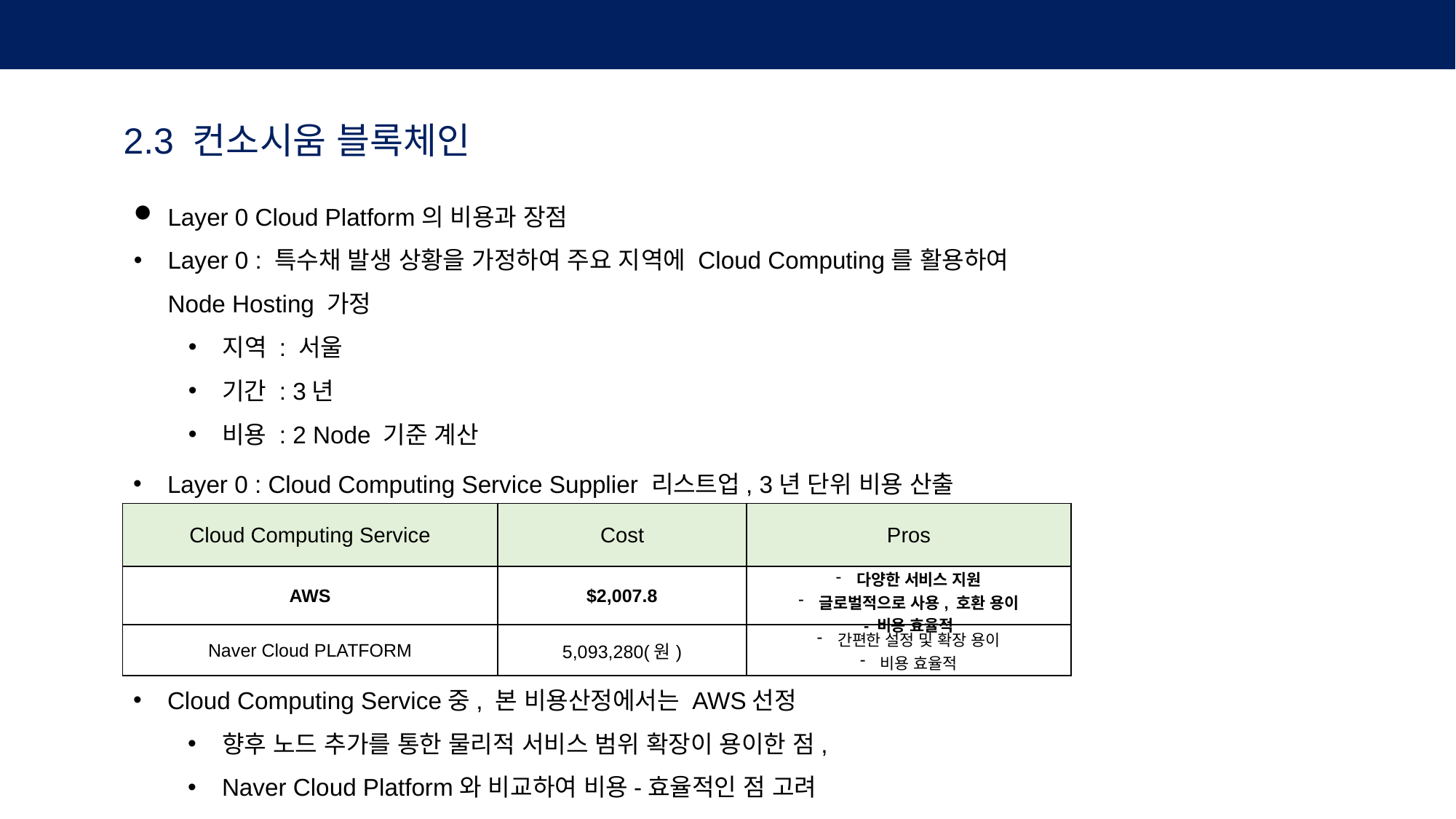

4. 채권토큰화 발행비용 실증분석
2.3 컨소시움 블록체인
Layer 0 Cloud Platform의 비용과 장점
Layer 0 : 특수채 발생 상황을 가정하여 주요 지역에 Cloud Computing를 활용하여
Node Hosting 가정
지역 : 서울
기간 : 3년
비용 : 2 Node 기준 계산

Layer 0 : Cloud Computing Service Supplier 리스트업, 3년 단위 비용 산출
| Cloud Computing Service | Cost | Pros |
| --- | --- | --- |
| AWS | $2,007.8 | 다양한 서비스 지원 글로벌적으로 사용, 호환 용이 - 비용 효율적 |
| Naver Cloud PLATFORM | 5,093,280(원) | 간편한 설정 및 확장 용이 비용 효율적 |
Cloud Computing Service중, 본 비용산정에서는 AWS선정
향후 노드 추가를 통한 물리적 서비스 범위 확장이 용이한 점,
Naver Cloud Platform와 비교하여 비용-효율적인 점 고려